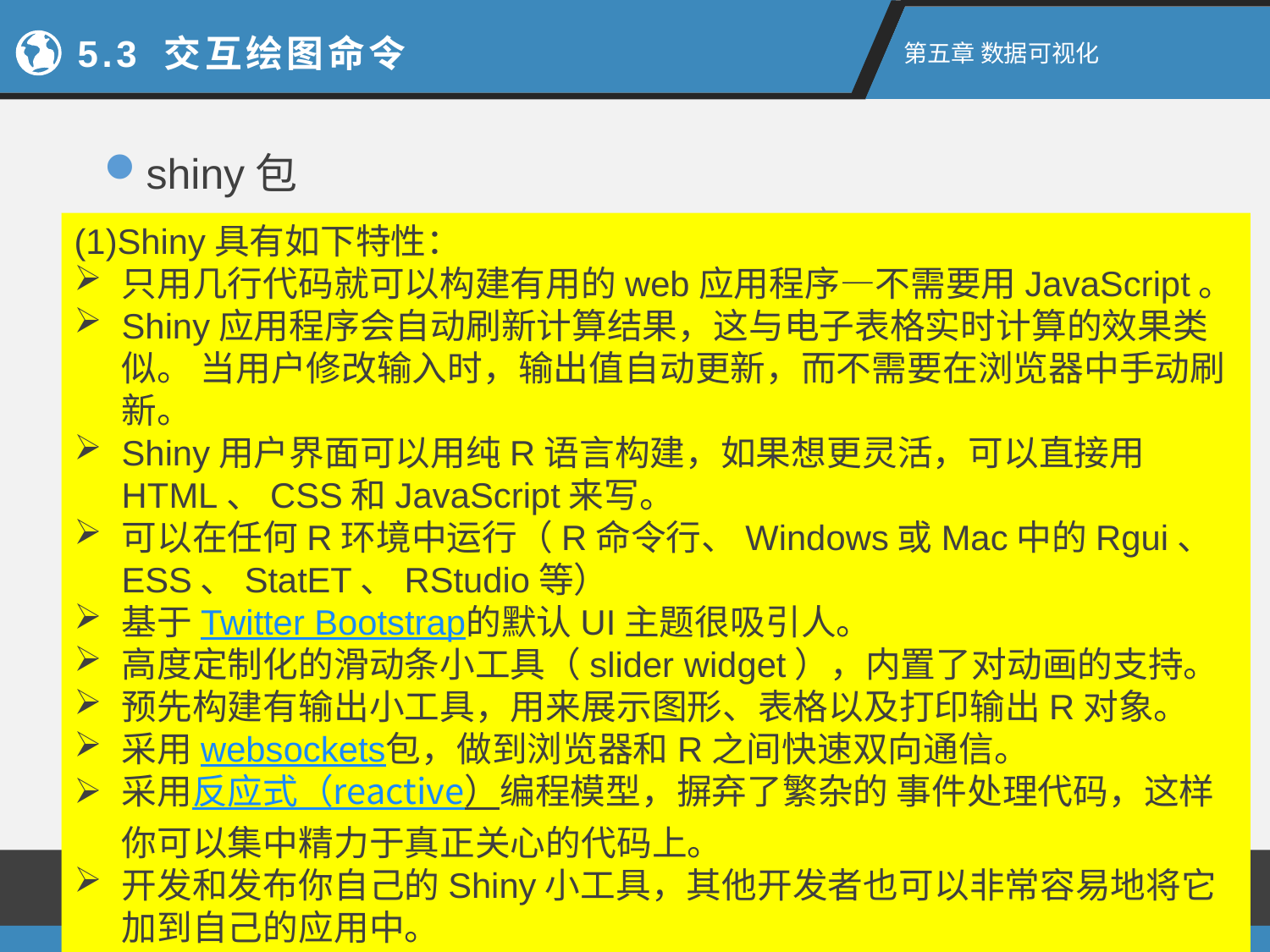

5.3 交互绘图命令

第五章 数据可视化
shiny包
(1)Shiny具有如下特性：
只用几行代码就可以构建有用的web应用程序—不需要用JavaScript。
Shiny应用程序会自动刷新计算结果，这与电子表格实时计算的效果类似。 当用户修改输入时，输出值自动更新，而不需要在浏览器中手动刷新。
Shiny用户界面可以用纯R语言构建，如果想更灵活，可以直接用HTML、CSS和JavaScript来写。
可以在任何R环境中运行（R命令行、Windows或Mac中的Rgui、ESS、StatET、RStudio等）
基于Twitter Bootstrap的默认UI主题很吸引人。
高度定制化的滑动条小工具（slider widget），内置了对动画的支持。
预先构建有输出小工具，用来展示图形、表格以及打印输出R对象。
采用websockets包，做到浏览器和R之间快速双向通信。
采用反应式（reactive）编程模型，摒弃了繁杂的 事件处理代码，这样你可以集中精力于真正关心的代码上。
开发和发布你自己的Shiny小工具，其他开发者也可以非常容易地将它加到自己的应用中。